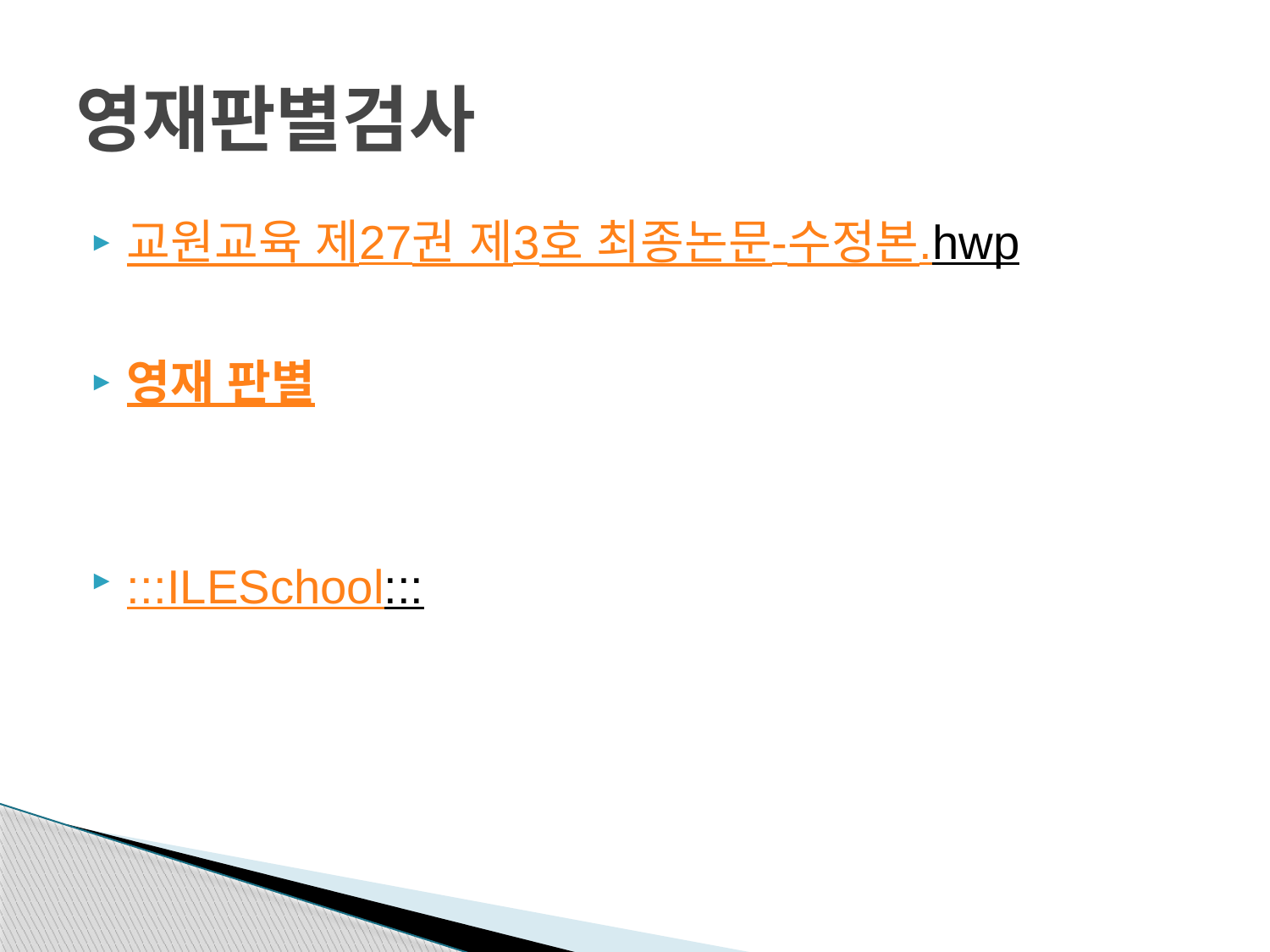

# 영재판별검사
교원교육 제27권 제3호 최종논문-수정본.hwp

영재 판별

:::ILESchool:::